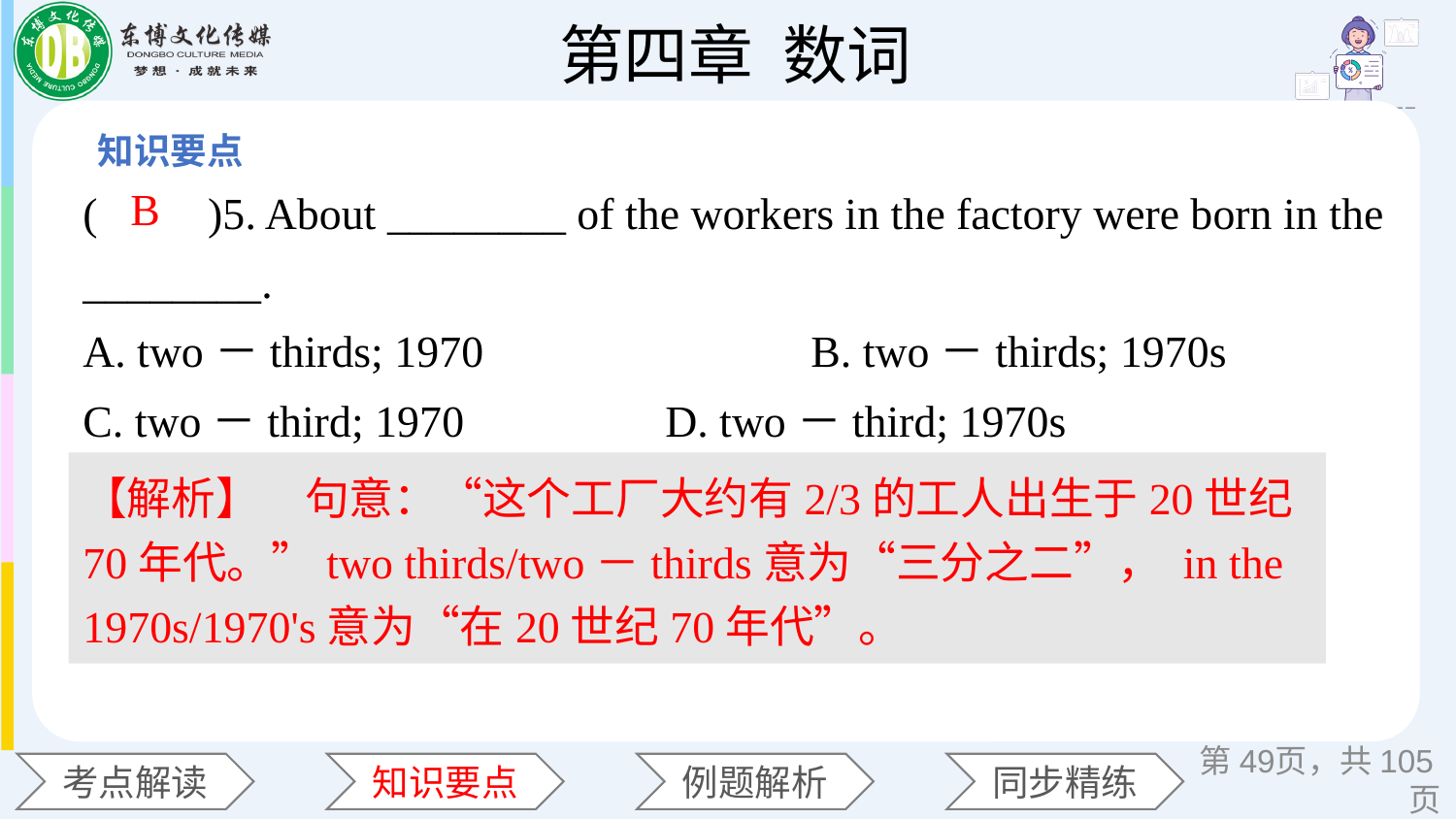

(　　)5. About ________ of the workers in the factory were born in the ________.
A. two－thirds; 1970    		B. two－thirds; 1970s
C. two－third; 1970    		D. two－third; 1970s
B
【解析】　句意：“这个工厂大约有2/3的工人出生于20世纪70年代。”two thirds/two－thirds意为“三分之二”， in the 1970s/1970's意为“在20世纪70年代”。
第49页，共105页